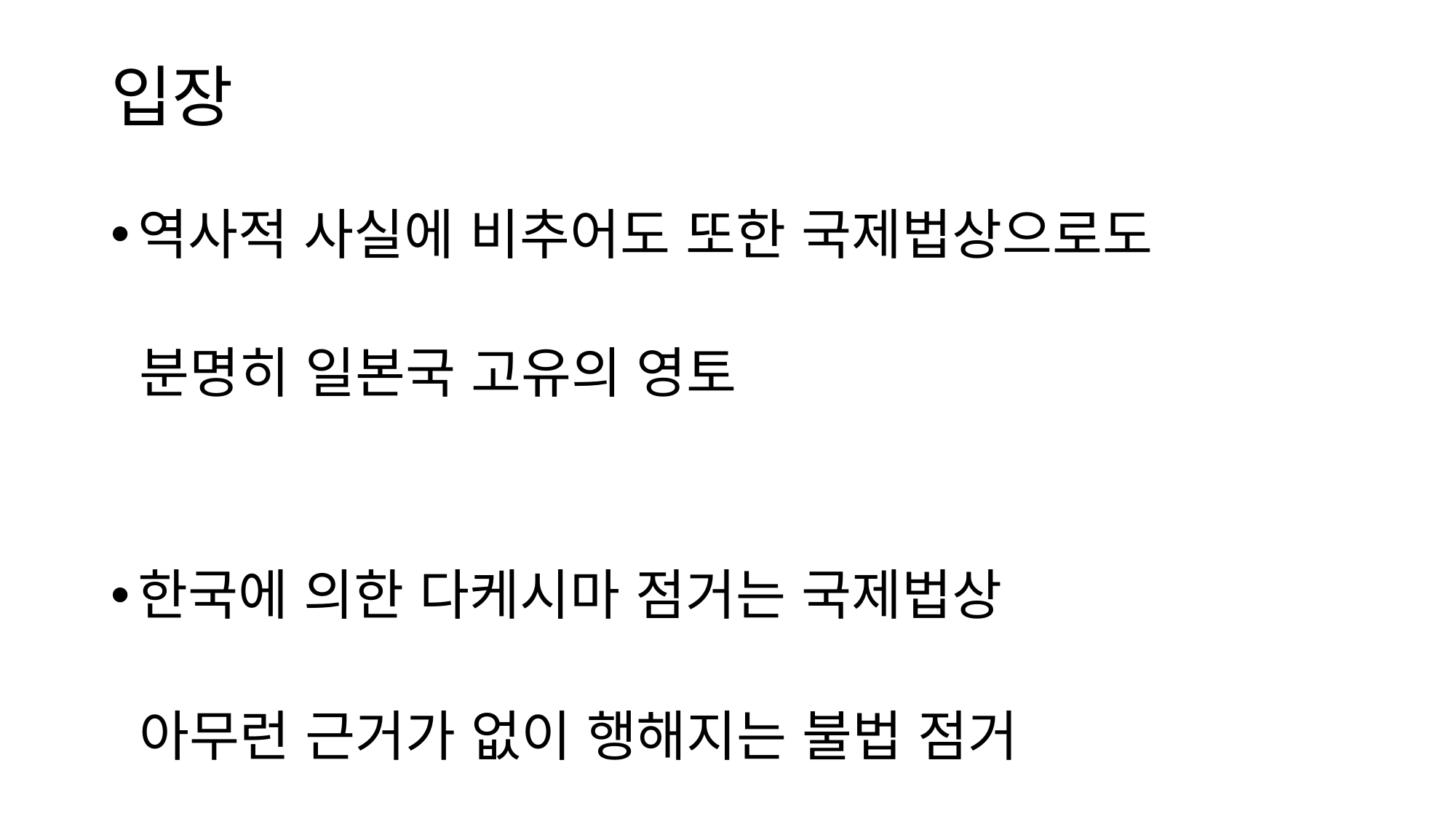

# 입장
역사적 사실에 비추어도 또한 국제법상으로도

 분명히 일본국 고유의 영토

한국에 의한 다케시마 점거는 국제법상

 아무런 근거가 없이 행해지는 불법 점거